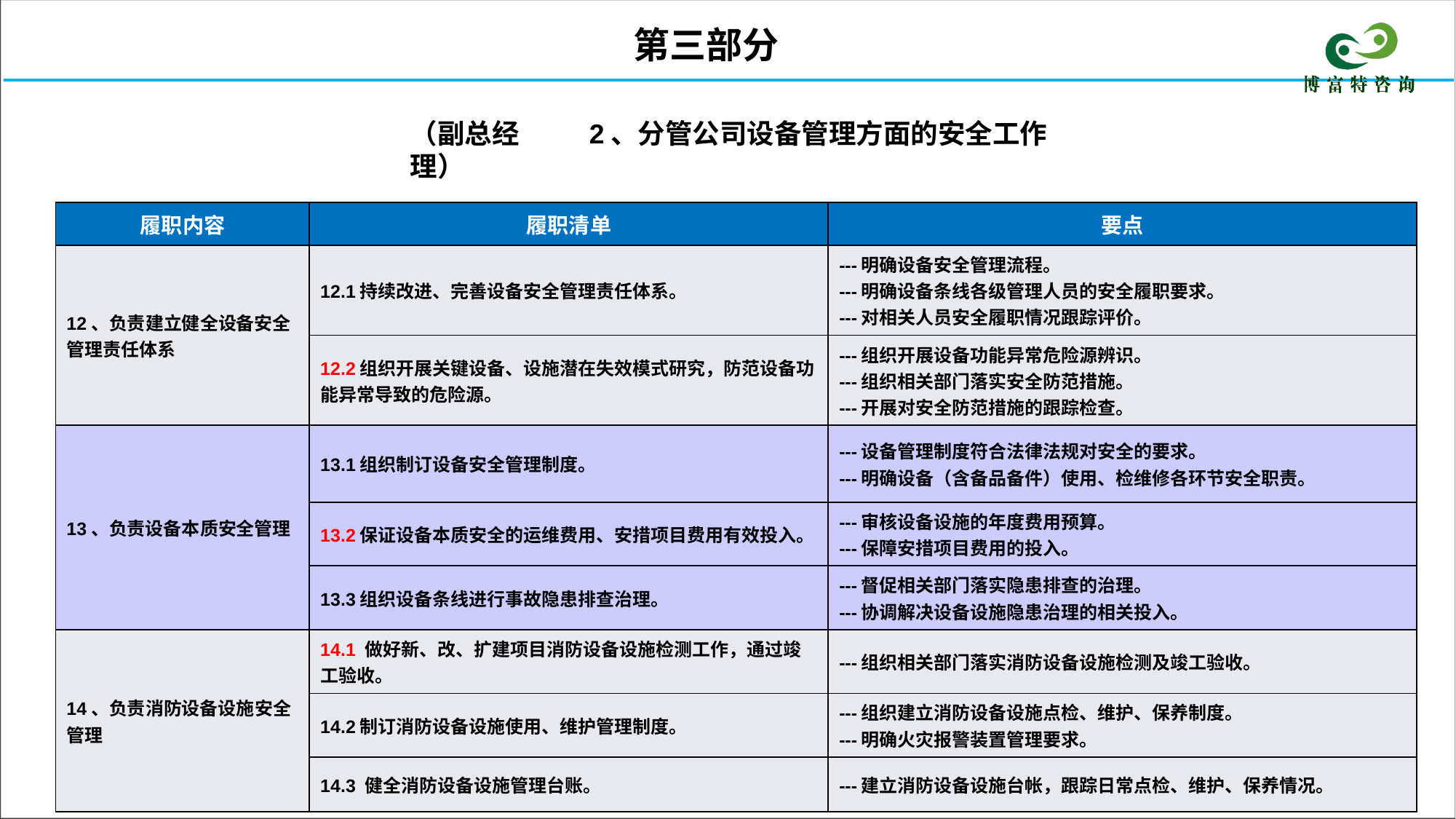

第三部分
37
2、分管公司设备管理方面的安全工作
（副总经理）
| 履职内容 | 履职清单 | 要点 |
| --- | --- | --- |
| 12、负责建立健全设备安全管理责任体系 | 12.1持续改进、完善设备安全管理责任体系。 | ---明确设备安全管理流程。 ---明确设备条线各级管理人员的安全履职要求。 ---对相关人员安全履职情况跟踪评价。 |
|  | 12.2组织开展关键设备、设施潜在失效模式研究，防范设备功能异常导致的危险源。 | ---组织开展设备功能异常危险源辨识。 ---组织相关部门落实安全防范措施。 ---开展对安全防范措施的跟踪检查。 |
| 13、负责设备本质安全管理 | 13.1组织制订设备安全管理制度。 | ---设备管理制度符合法律法规对安全的要求。 ---明确设备（含备品备件）使用、检维修各环节安全职责。 |
|  | 13.2保证设备本质安全的运维费用、安措项目费用有效投入。 | ---审核设备设施的年度费用预算。 ---保障安措项目费用的投入。 |
|  | 13.3组织设备条线进行事故隐患排查治理。 | ---督促相关部门落实隐患排查的治理。 ---协调解决设备设施隐患治理的相关投入。 |
| 14、负责消防设备设施安全管理 | 14.1 做好新、改、扩建项目消防设备设施检测工作，通过竣工验收。 | ---组织相关部门落实消防设备设施检测及竣工验收。 |
|  | 14.2制订消防设备设施使用、维护管理制度。 | ---组织建立消防设备设施点检、维护、保养制度。 ---明确火灾报警装置管理要求。 |
|  | 14.3 健全消防设备设施管理台账。 | ---建立消防设备设施台帐，跟踪日常点检、维护、保养情况。 |